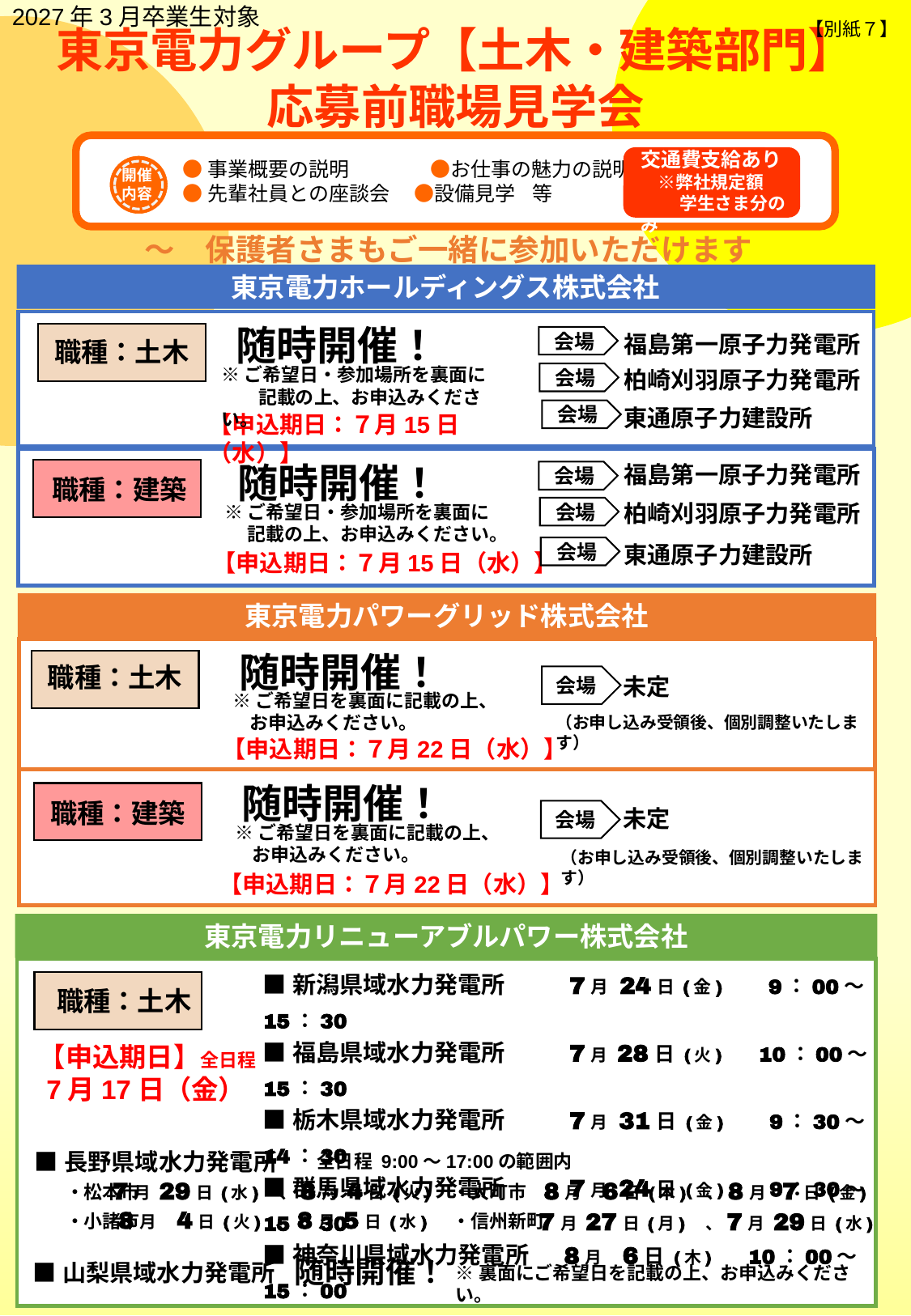

2027年3月卒業生対象
【別紙７】
東京電力グループ【土木・建築部門】
応募前職場見学会

交通費支給あり
　※弊社規定額
　　 学生さま分のみ

●事業概要の説明　　　　●お仕事の魅力の説明
●先輩社員との座談会　 ●設備見学　等

開催
内容

～　保護者さまもご一緒に参加いただけます　～
東京電力ホールディングス株式会社
※ご家族・先生方で参加を希望される場合は
　　ご相談ください
随時開催！

福島第一原子力発電所
会場
職種：土木
※ご希望日・参加場所を裏面に
　　記載の上、お申込みください。
柏崎刈羽原子力発電所
会場
東通原子力建設所
会場
【申込期日：７月15日（水）】

随時開催！
福島第一原子力発電所

会場
職種：建築
柏崎刈羽原子力発電所
※ご希望日・参加場所を裏面に
　 記載の上、お申込みください。
会場
東通原子力建設所
会場
【申込期日：７月15日（水）】
東京電力パワーグリッド株式会社

随時開催！

職種：土木
未定
会場
※ご希望日を裏面に記載の上、
   お申込みください。
（お申し込み受領後、個別調整いたします）
【申込期日：７月22日（水）】

随時開催！

職種：建築
未定
会場
※ご希望日を裏面に記載の上、
   お申込みください。
（お申し込み受領後、個別調整いたします）
【申込期日：７月22日（水）】
東京電力リニューアブルパワー株式会社

■新潟県域水力発電所　　  7月 24日 (金) 　  9：00～15：30
■福島県域水力発電所　　  7月 28日 (火) 　10：00～15：30
■栃木県域水力発電所　　  7月 31日 (金) 　  9：30～14：30
■群馬県域水力発電所　　  7月 24日 (金) 　  9：30～15：30
■神奈川県域水力発電所　 8月   6日 (木) 　10：00～15：00

職種：土木
【申込期日】全日程
 7月17日（金）
■長野県域水力発電所
全日程 9:00～17:00の範囲内
7月 29日 (水)　、8月 4日 (火)
8月    6日 (木)　、8月   7日 (金)
・松本市
・大町市
8月    4日 (火)  、8月 5日 (水)
7月 27日 (月)　、7月 29日 (水)
・小諸市
・信州新町
随時開催！
■山梨県域水力発電所
※裏面にご希望日を記載の上、お申込みください。